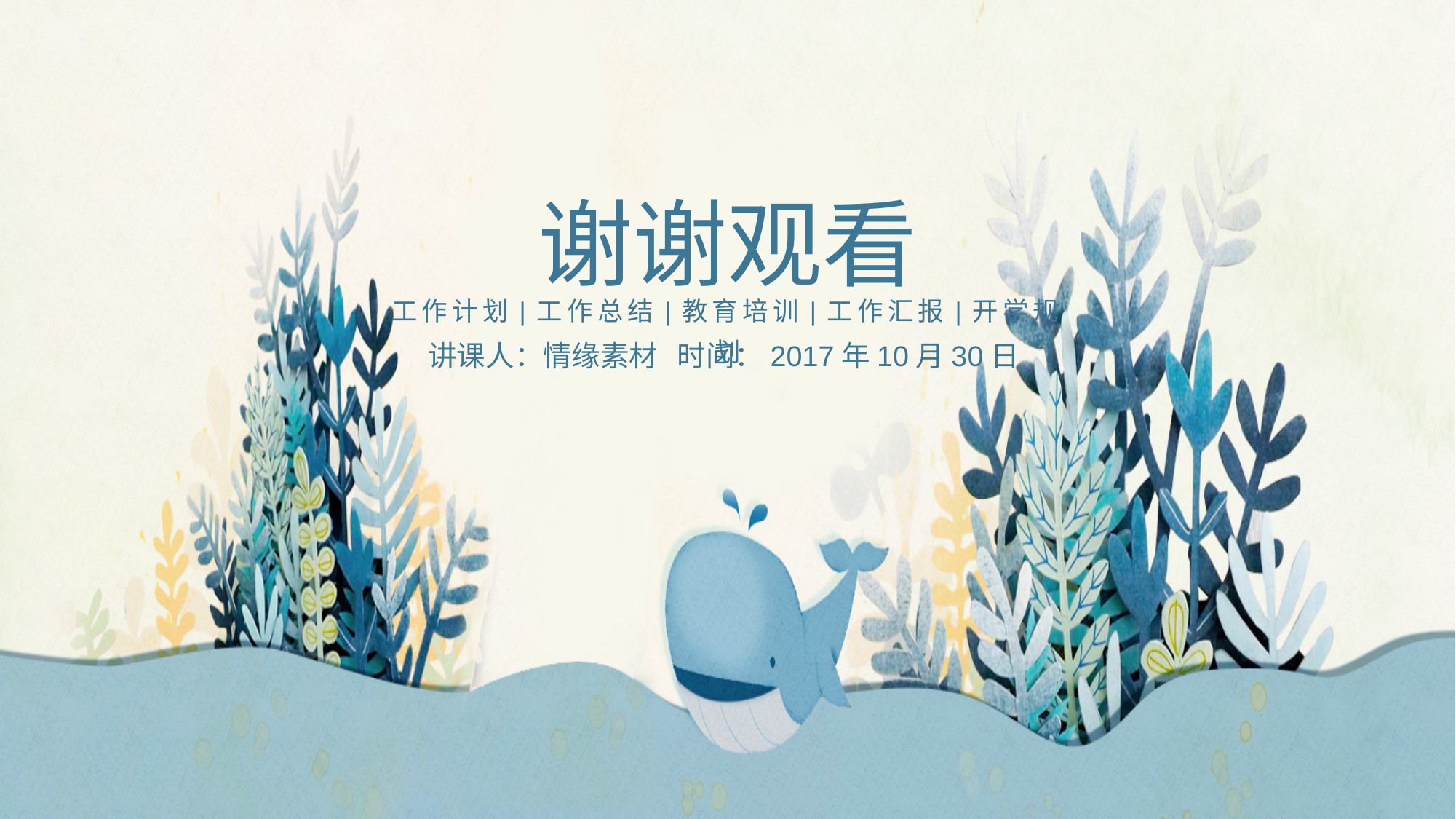

谢谢观看
工作计划|工作总结|教育培训|工作汇报|开学规划
讲课人：情缘素材   时间：2017年10月30日